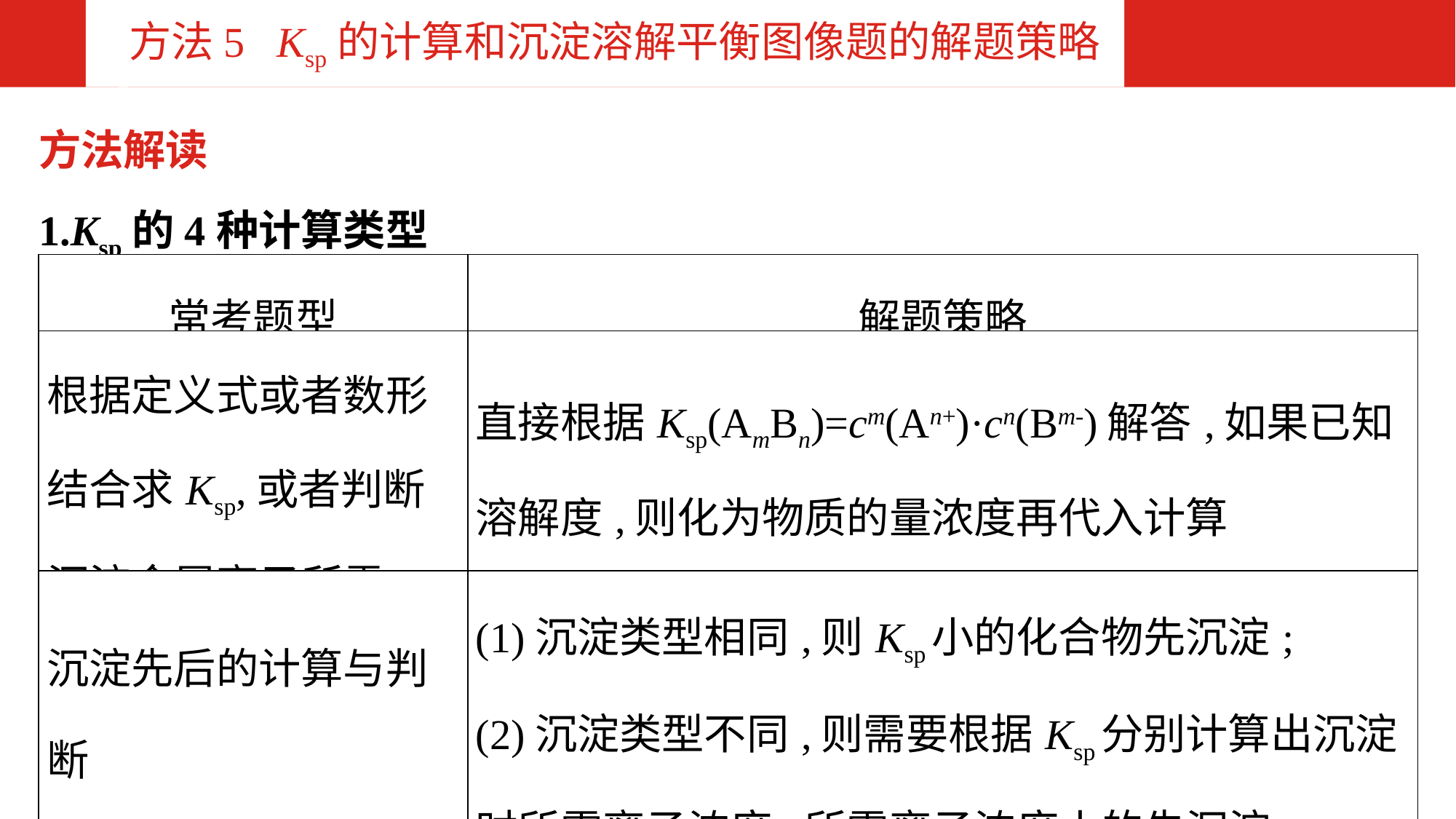

方法5   Ksp的计算和沉淀溶解平衡图像题的解题策略

方法解读
1.Ksp的4种计算类型
| 常考题型 | 解题策略 |
| --- | --- |
| 根据定义式或者数形结合求Ksp,或者判断沉淀金属离子所需pH | 直接根据Ksp(AmBn)=cm(An+)·cn(Bm-)解答,如果已知溶解度,则化为物质的量浓度再代入计算 |
| 沉淀先后的计算与判断 | (1)沉淀类型相同,则Ksp小的化合物先沉淀; (2)沉淀类型不同,则需要根据Ksp分别计算出沉淀时所需离子浓度,所需离子浓度小的先沉淀 |